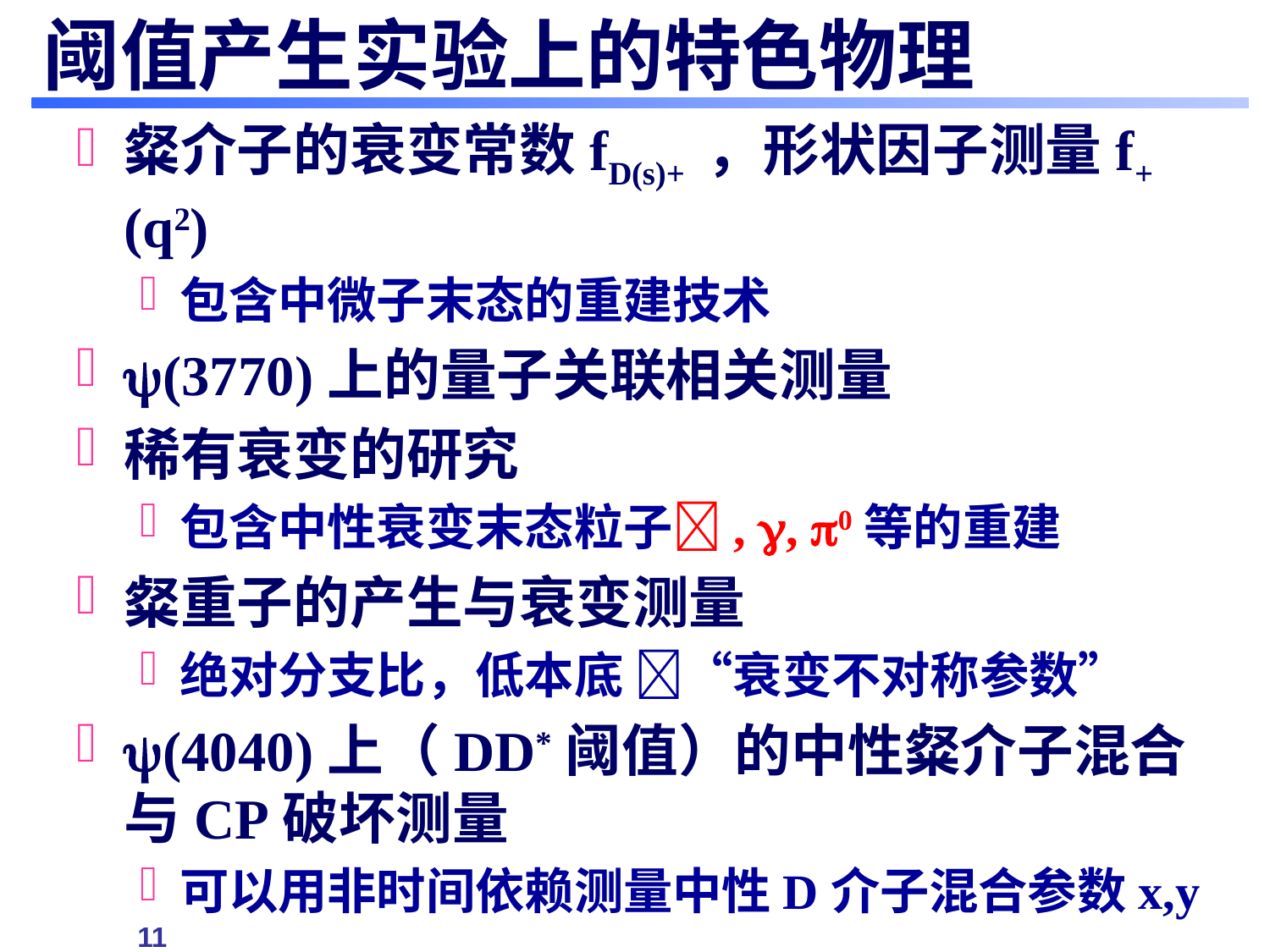

# 阈值产生实验上的特色物理
粲介子的衰变常数fD(s)+ ，形状因子测量f+(q2)
包含中微子末态的重建技术
ψ(3770)上的量子关联相关测量
稀有衰变的研究
包含中性衰变末态粒子ν, γ, π0等的重建
粲重子的产生与衰变测量
绝对分支比，低本底 ⇒“衰变不对称参数”
ψ(4040)上（DD*阈值）的中性粲介子混合与CP破坏测量
可以用非时间依赖测量中性D介子混合参数x,y
11